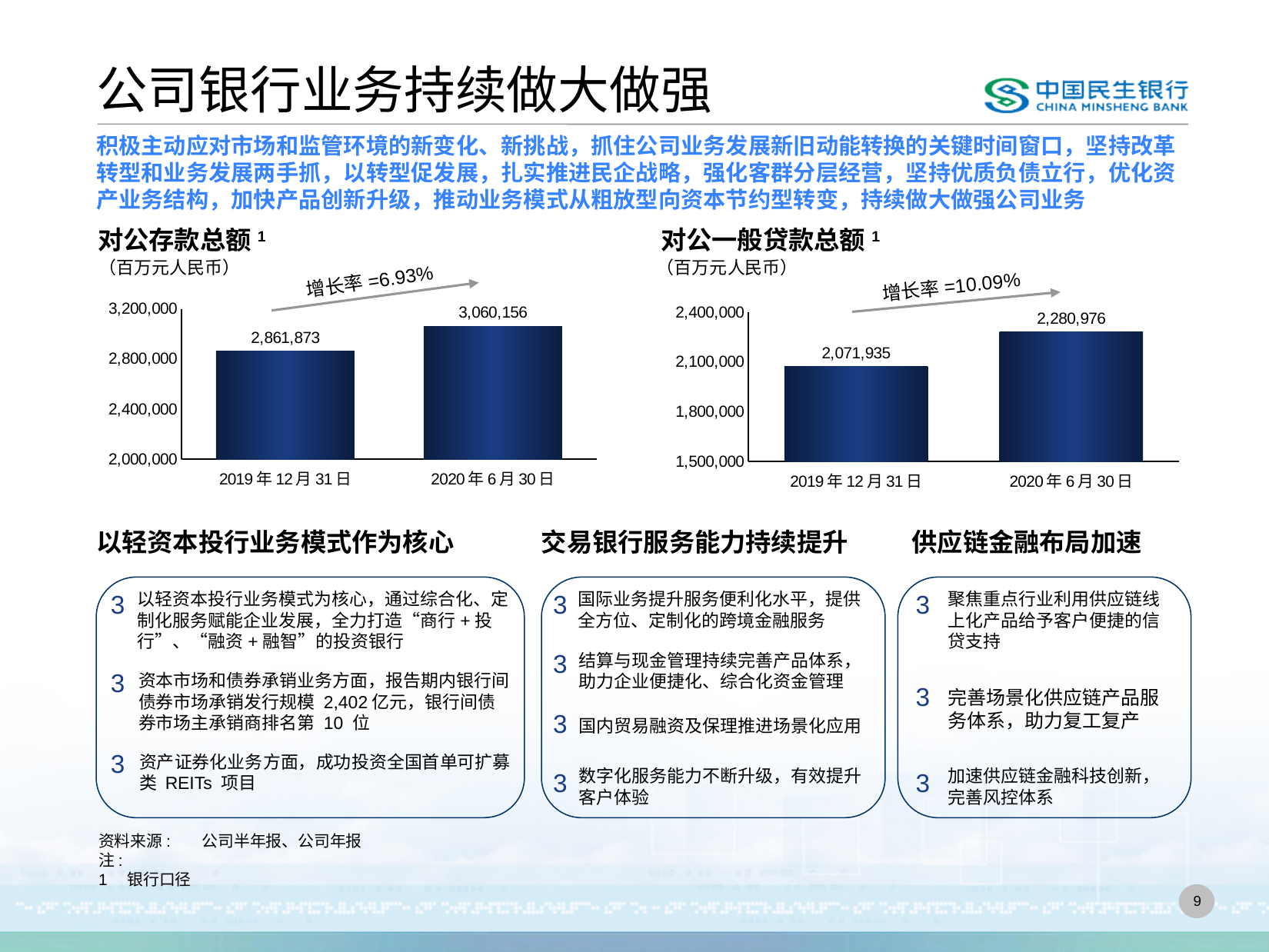

公司银行业务持续做大做强
积极主动应对市场和监管环境的新变化、新挑战，抓住公司业务发展新旧动能转换的关键时间窗口，坚持改革转型和业务发展两手抓，以转型促发展，扎实推进民企战略，强化客群分层经营，坚持优质负债立行，优化资产业务结构，加快产品创新升级，推动业务模式从粗放型向资本节约型转变，持续做大做强公司业务
对公存款总额1
对公一般贷款总额1
（百万元人民币）
（百万元人民币）

增长率=6.93%

增长率=10.09%

### Chart

| Category | 对公存款总额 |
|---|---|
| 2019年12月31日 | 2861873.0 |
| 2020年6月30日 | 3060156.0 |

### Chart

| Category | 对公一般贷款总额 |
|---|---|
| 2019年12月31日 | 2071935.0 |
| 2020年6月30日 | 2280976.0 |
以轻资本投行业务模式作为核心
交易银行服务能力持续提升
供应链金融布局加速

### Chart

| Category |  |
|---|---|
| 2017年12月31日 | 1617816.0 |
| 2018年6月30日 | 1780649.0 |
3
3
3
以轻资本投行业务模式为核心，通过综合化、定制化服务赋能企业发展，全力打造“商行+投行”、“融资+融智”的投资银行
3
3
3
3
国际业务提升服务便利化水平，提供全方位、定制化的跨境金融服务
3
3
3
聚焦重点行业利用供应链线上化产品给予客户便捷的信贷支持
结算与现金管理持续完善产品体系，助力企业便捷化、综合化资金管理
资本市场和债券承销业务方面，报告期内银行间债券市场承销发行规模 2,402亿元，银行间债券市场主承销商排名第 10 位
完善场景化供应链产品服务体系，助力复工复产
国内贸易融资及保理推进场景化应用
资产证券化业务方面，成功投资全国首单可扩募类 REITs 项目
数字化服务能力不断升级，有效提升客户体验
加速供应链金融科技创新，完善风控体系
资料来源: 	公司半年报、公司年报
注:
1	银行口径
9